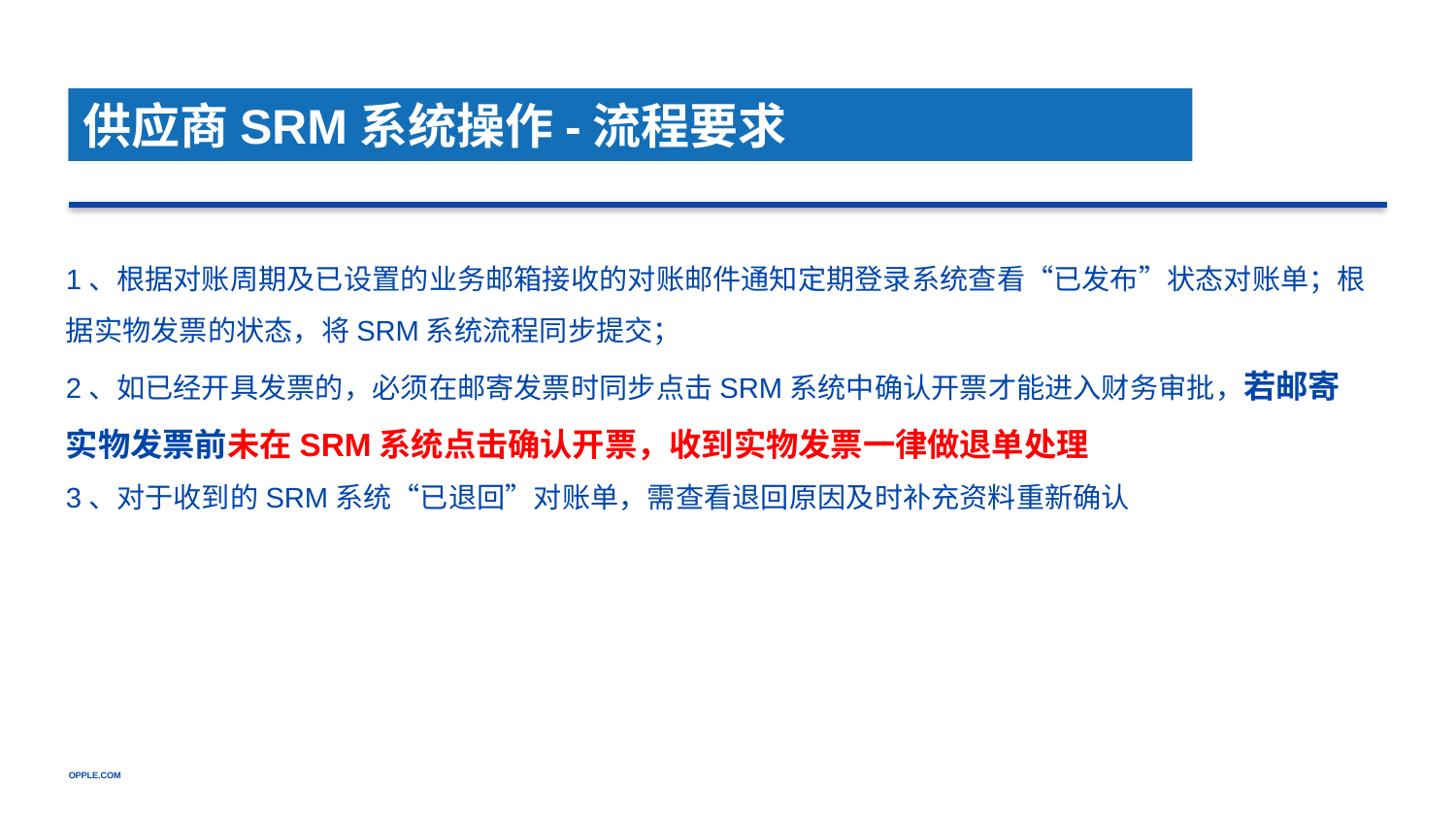

供应商SRM系统操作-流程要求
1、根据对账周期及已设置的业务邮箱接收的对账邮件通知定期登录系统查看“已发布”状态对账单；根据实物发票的状态，将SRM系统流程同步提交；
2、如已经开具发票的，必须在邮寄发票时同步点击SRM系统中确认开票才能进入财务审批，若邮寄实物发票前未在SRM系统点击确认开票，收到实物发票一律做退单处理
3、对于收到的SRM系统“已退回”对账单，需查看退回原因及时补充资料重新确认